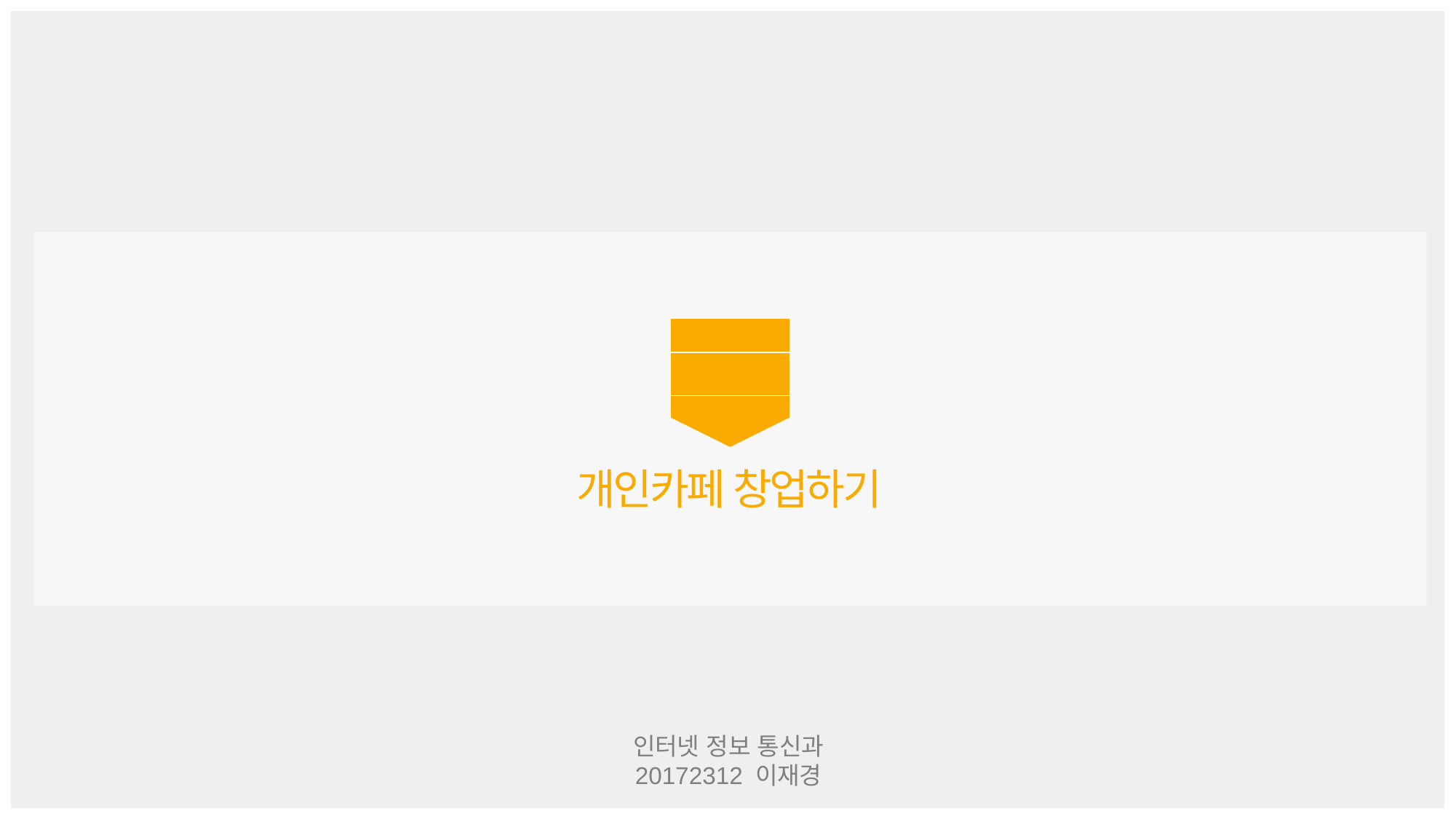

Café
개인카페 창업하기
인터넷 정보 통신과
20172312 이재경